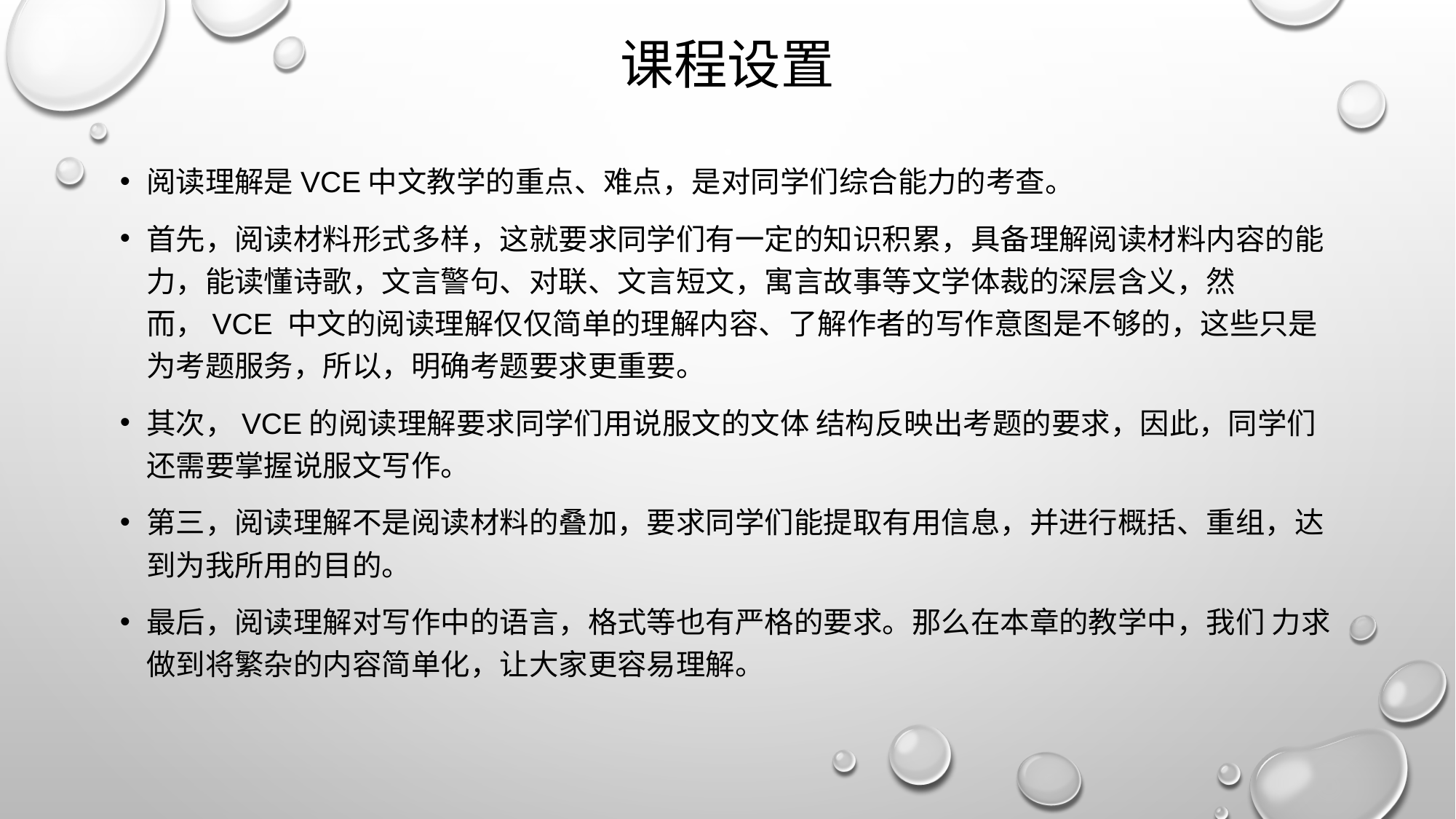

# 课程设置
阅读理解是VCE中文教学的重点、难点，是对同学们综合能力的考查。
首先，阅读材料形式多样，这就要求同学们有一定的知识积累，具备理解阅读材料内容的能力，能读懂诗歌，文言警句、对联、文言短文，寓言故事等文学体裁的深层含义，然而，VCE 中文的阅读理解仅仅简单的理解内容、了解作者的写作意图是不够的，这些只是为考题服务，所以，明确考题要求更重要。
其次，VCE的阅读理解要求同学们用说服文的文体 结构反映出考题的要求，因此，同学们还需要掌握说服文写作。
第三，阅读理解不是阅读材料的叠加，要求同学们能提取有用信息，并进行概括、重组，达到为我所用的目的。
最后，阅读理解对写作中的语言，格式等也有严格的要求。那么在本章的教学中，我们 力求做到将繁杂的内容简单化，让大家更容易理解。